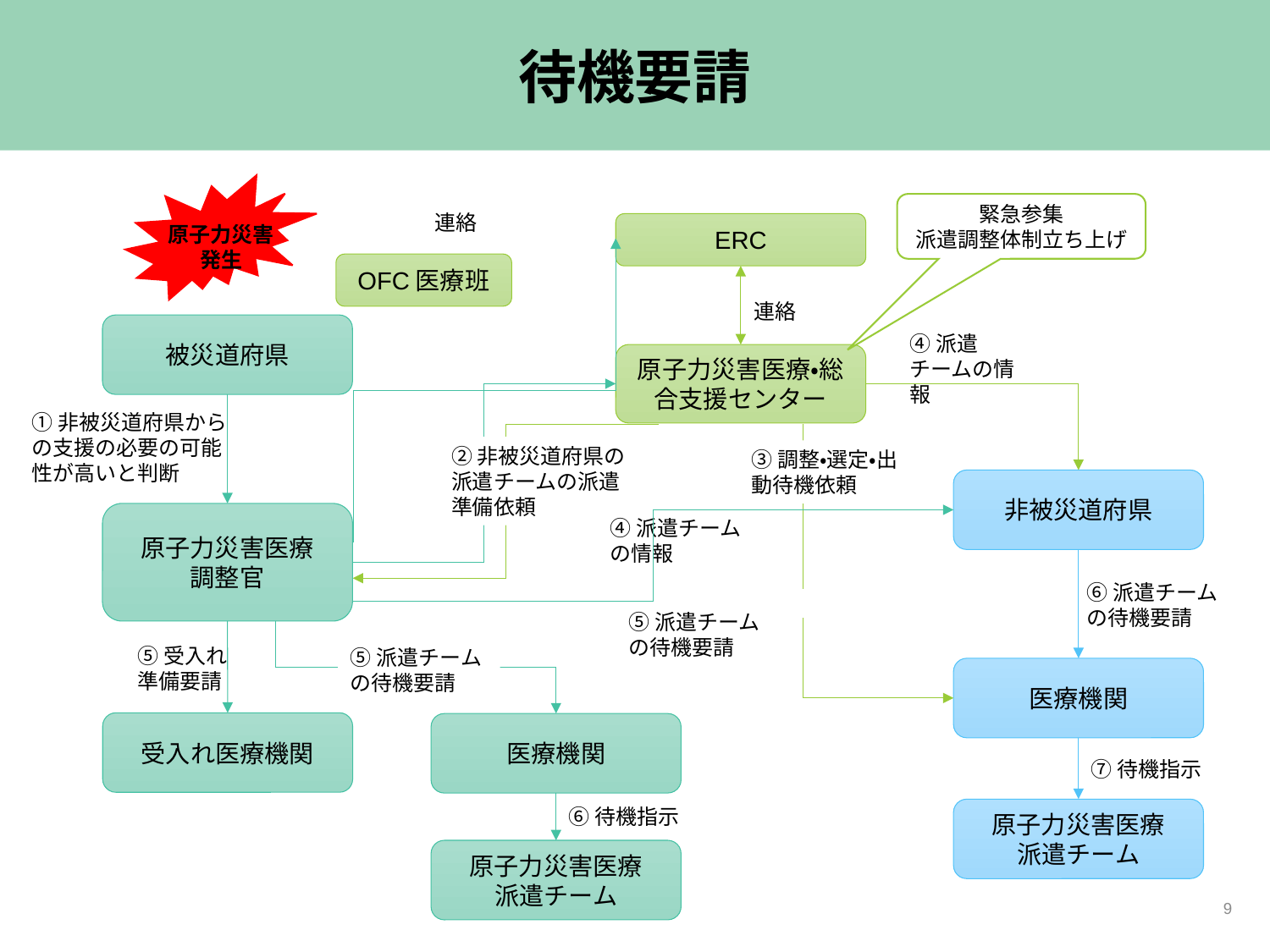

# 待機要請

原子力災害
発生
緊急参集
派遣調整体制立ち上げ
連絡
ERC
OFC医療班
連絡
被災道府県
④派遣チームの情報
原子力災害医療・総合支援センター
①非被災道府県からの支援の必要の可能性が高いと判断
②非被災道府県の派遣チームの派遣準備依頼
③調整・選定・出動待機依頼
非被災道府県
原子力災害医療
調整官
④派遣チームの情報
⑥派遣チームの待機要請

⑤派遣チームの待機要請
⑤受入れ準備要請
⑤派遣チームの待機要請
医療機関
受入れ医療機関
医療機関
⑦待機指示
⑥待機指示
原子力災害医療
派遣チーム
原子力災害医療
派遣チーム
9